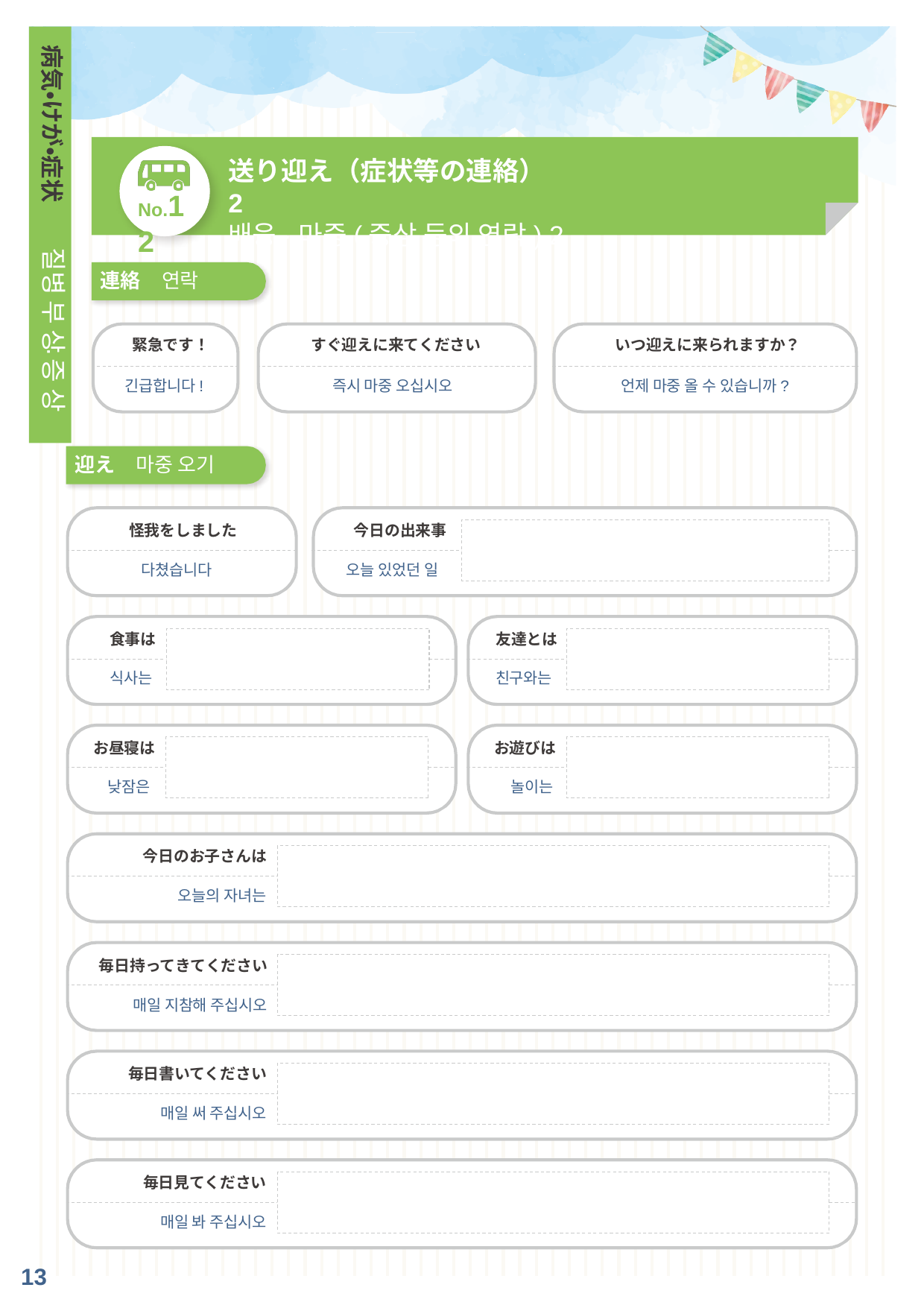

病気・けが・症状

送り迎え（症状等の連絡）2
배웅·마중(증상 등의 연락) 2
No.12
질병 부 상 증 상
連絡	연락
·

緊急です！
すぐ迎えに来てください
いつ迎えに来られますか？
·
긴급합니다!
즉시 마중 오십시오
언제 마중 올 수 있습니까?
迎え	마중 오기

怪我をしました
今日の出来事
다쳤습니다
오늘 있었던 일

食事は
友達とは
식사는
친구와는

お昼寝は
お遊びは
낮잠은
놀이는

今日のお子さんは
오늘의 자녀는

毎日持ってきてください
매일 지참해 주십시오
毎日書いてください
매일 써 주십시오
毎日見てください
매일 봐 주십시오
13